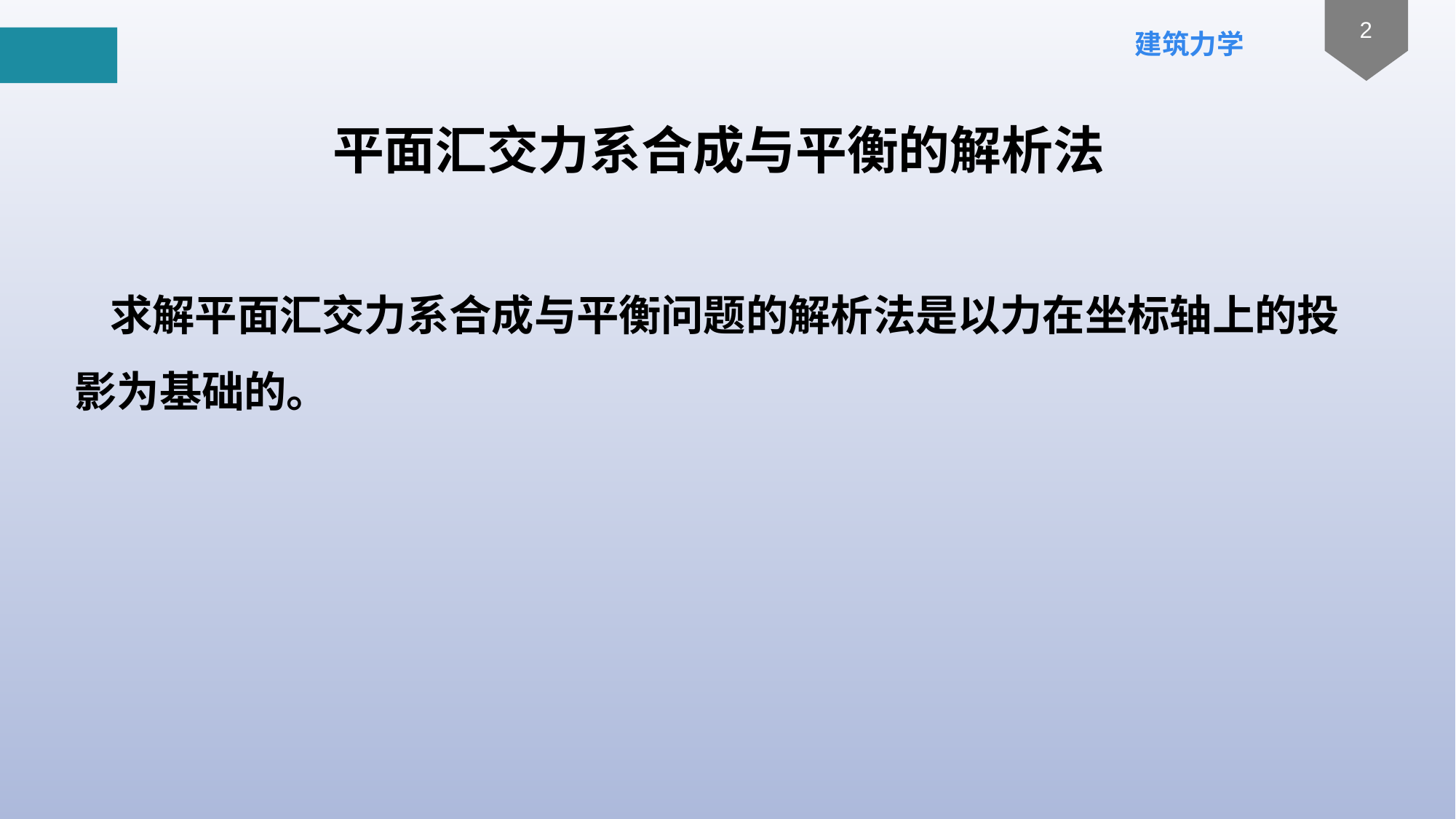

# 平面汇交力系合成与平衡的解析法
求解平面汇交力系合成与平衡问题的解析法是以力在坐标轴上的投影为基础的。